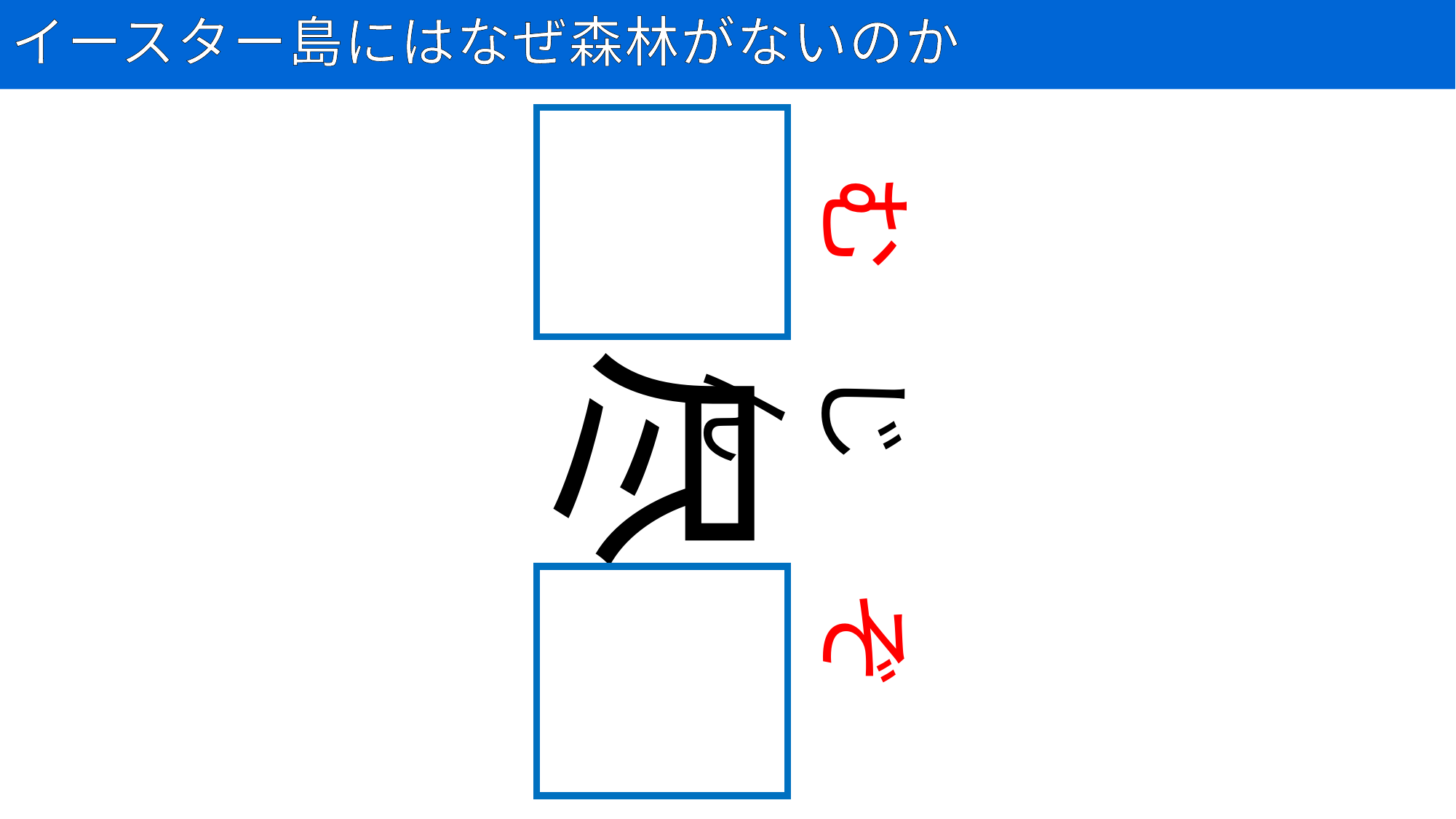

# イースター島にはなぜ森林がないのか
52
無尽蔵

む
じん

ぞう